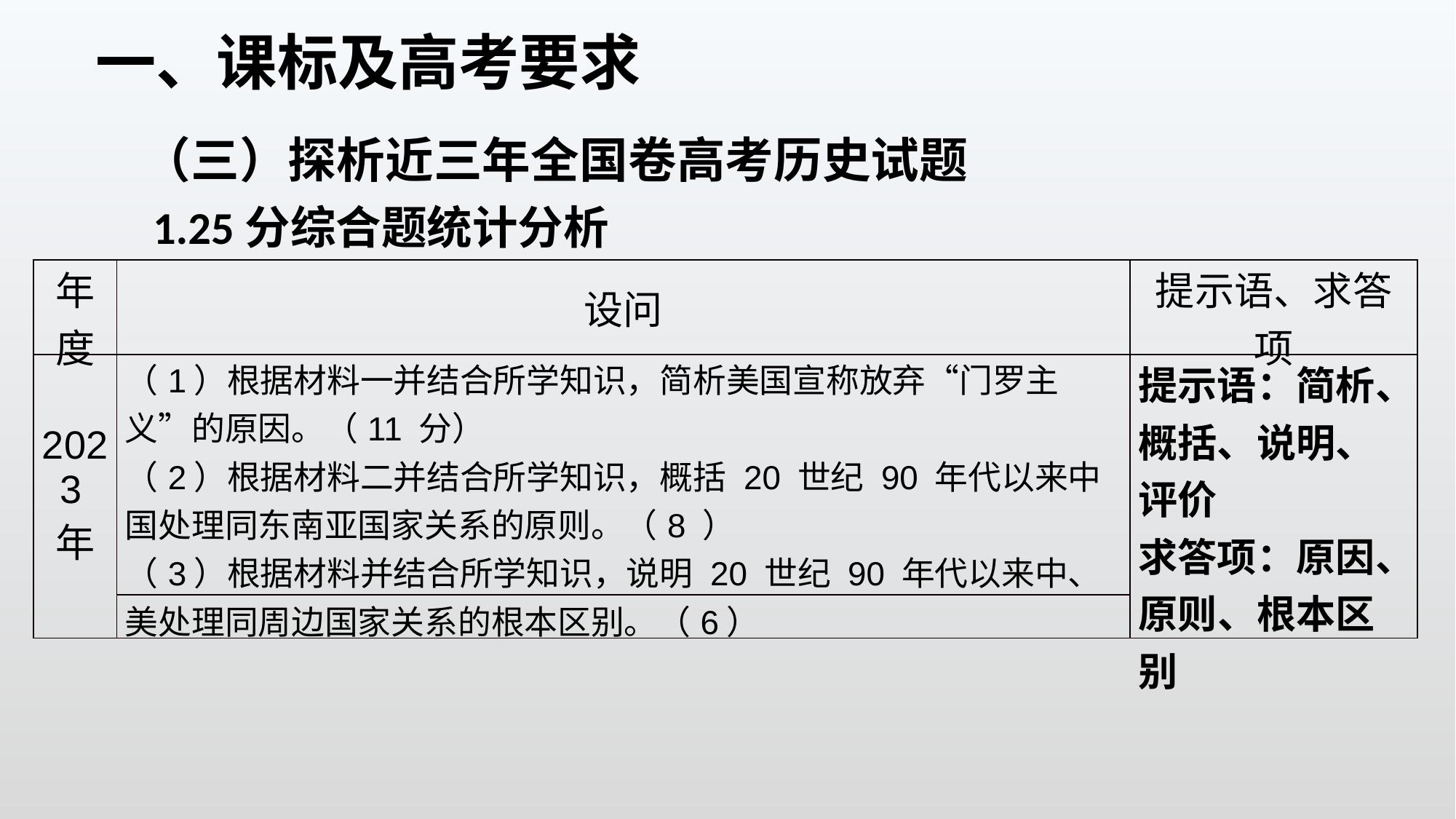

一、课标及高考要求
（三）探析近三年全国卷高考历史试题
1.25分综合题统计分析
| 年度 | 设问 | 提示语、求答项 |
| --- | --- | --- |
| 2023年 | （1）根据材料一并结合所学知识，简析美国宣称放弃“门罗主义”的原因。（11 分） （2）根据材料二并结合所学知识，概括 20 世纪 90 年代以来中国处理同东南亚国家关系的原则。（8 ） （3）根据材料并结合所学知识，说明 20 世纪 90 年代以来中、美处理同周边国家关系的根本区别。（6） | 提示语：简析、概括、说明、评价 求答项：原因、原则、根本区别 |
|  |  |  |